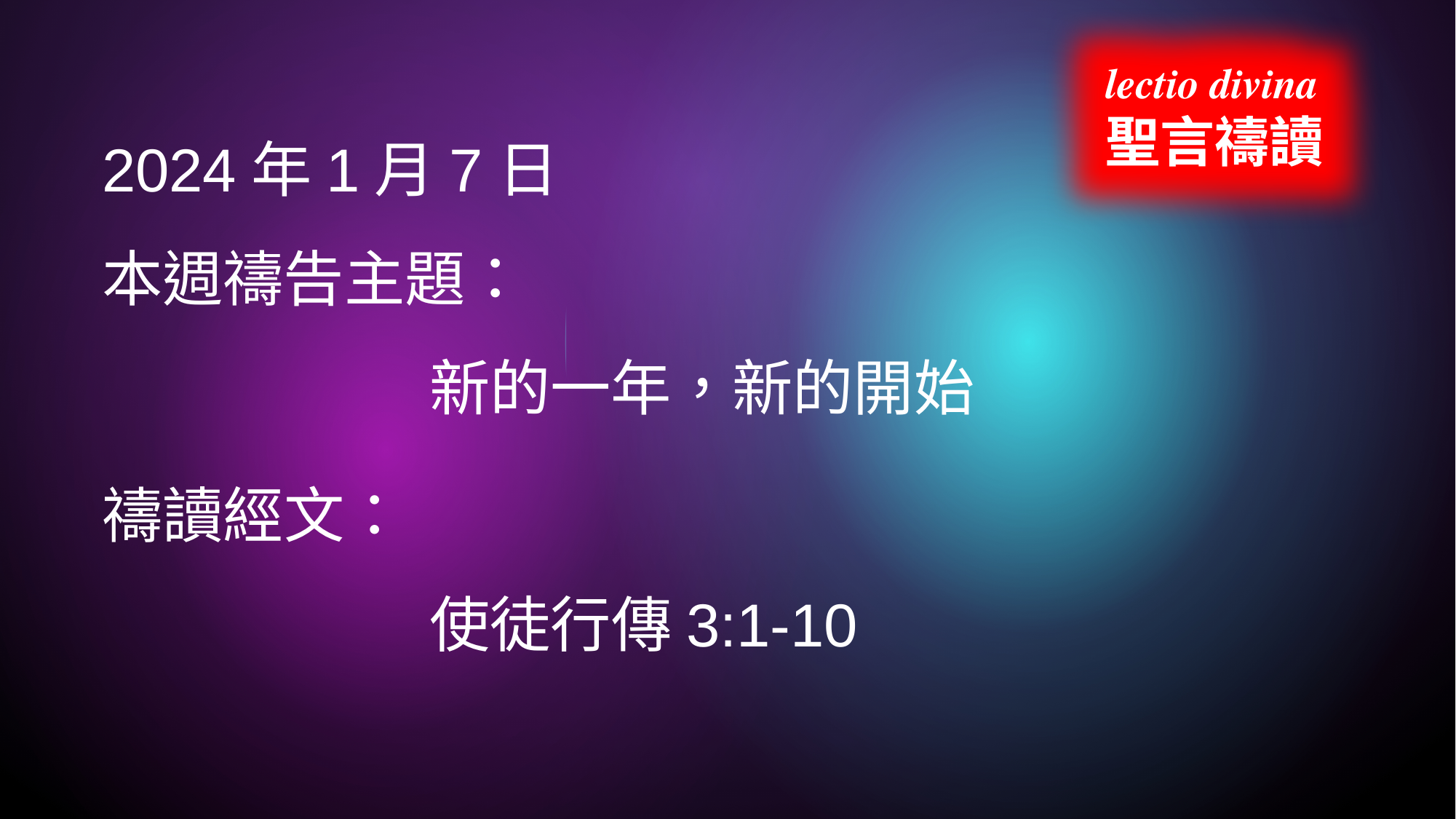

lectio divina
聖言禱讀
2024年1月7日
本週禱告主題：
			新的一年，新的開始
禱讀經文：
			使徒行傳3:1-10